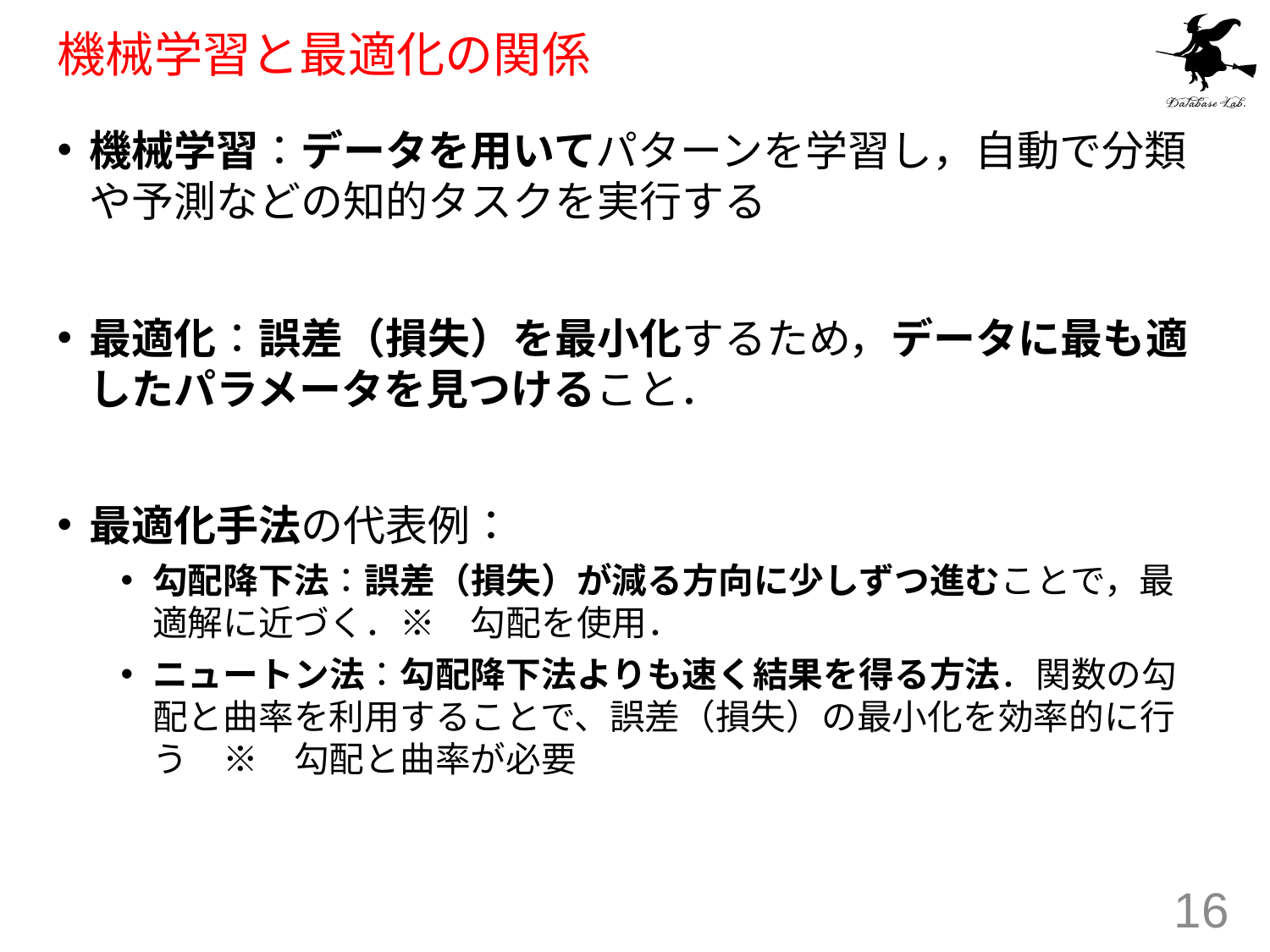

# 機械学習と最適化の関係
機械学習：データを用いてパターンを学習し，自動で分類や予測などの知的タスクを実行する

最適化：誤差（損失）を最小化するため，データに最も適したパラメータを見つけること．

最適化手法の代表例：
勾配降下法：誤差（損失）が減る方向に少しずつ進むことで，最適解に近づく．※　勾配を使用．
ニュートン法：勾配降下法よりも速く結果を得る方法．関数の勾配と曲率を利用することで、誤差（損失）の最小化を効率的に行う　※　勾配と曲率が必要
16